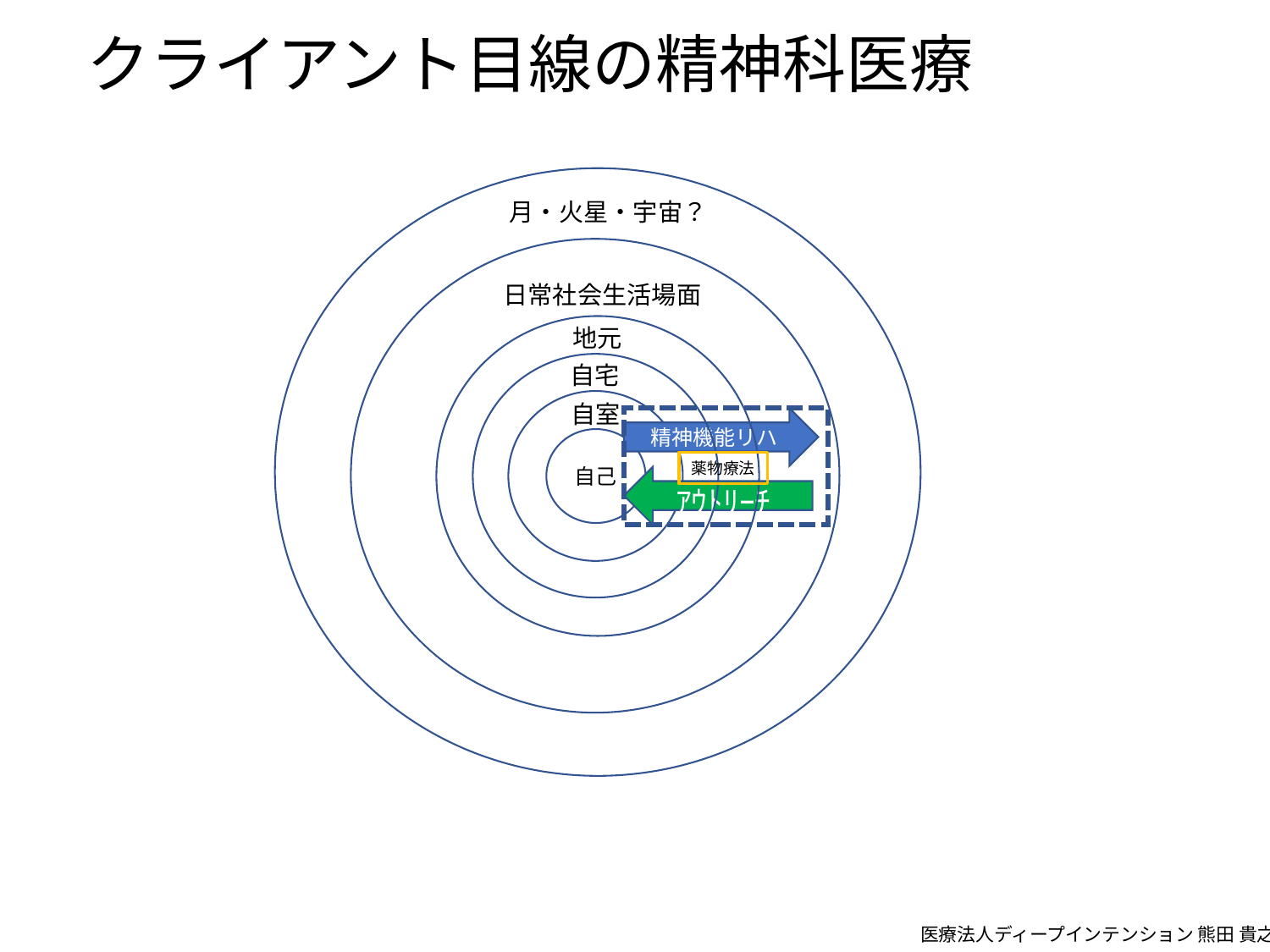

# クライアント目線の精神科医療

月・火星・宇宙？

日常社会生活場面
地元

自宅

自室
精神機能リハ

自己
薬物療法

ｱｳﾄﾘｰﾁ
医療法人ディープインテンション 熊田 貴之